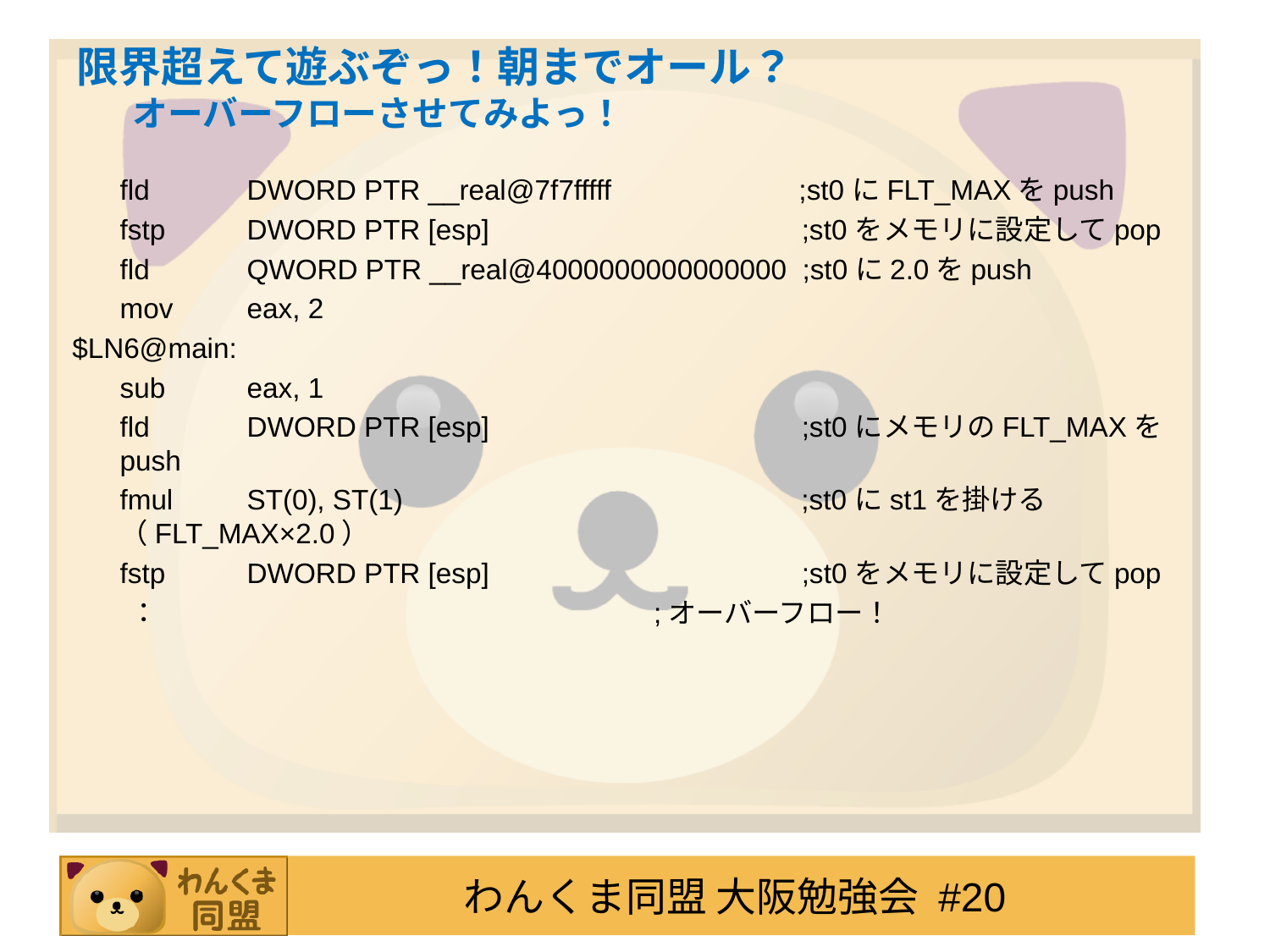

# 限界超えて遊ぶぞっ！朝までオール？ オーバーフローさせてみよっ！
	fld	DWORD PTR __real@7f7fffff                        ;st0にFLT_MAXをpush
	fstp	DWORD PTR [esp]                                        ;st0をメモリに設定してpop
	fld	QWORD PTR __real@4000000000000000  ;st0に2.0をpush
	mov	eax, 2
$LN6@main:
	sub	eax, 1
	fld	DWORD PTR [esp]                                        ;st0にメモリのFLT_MAXをpush
	fmul	ST(0), ST(1)                                                   ;st0にst1を掛ける（FLT_MAX×2.0）
	fstp	DWORD PTR [esp]                                        ;st0をメモリに設定してpop
        ：                                                                             ;オーバーフロー！